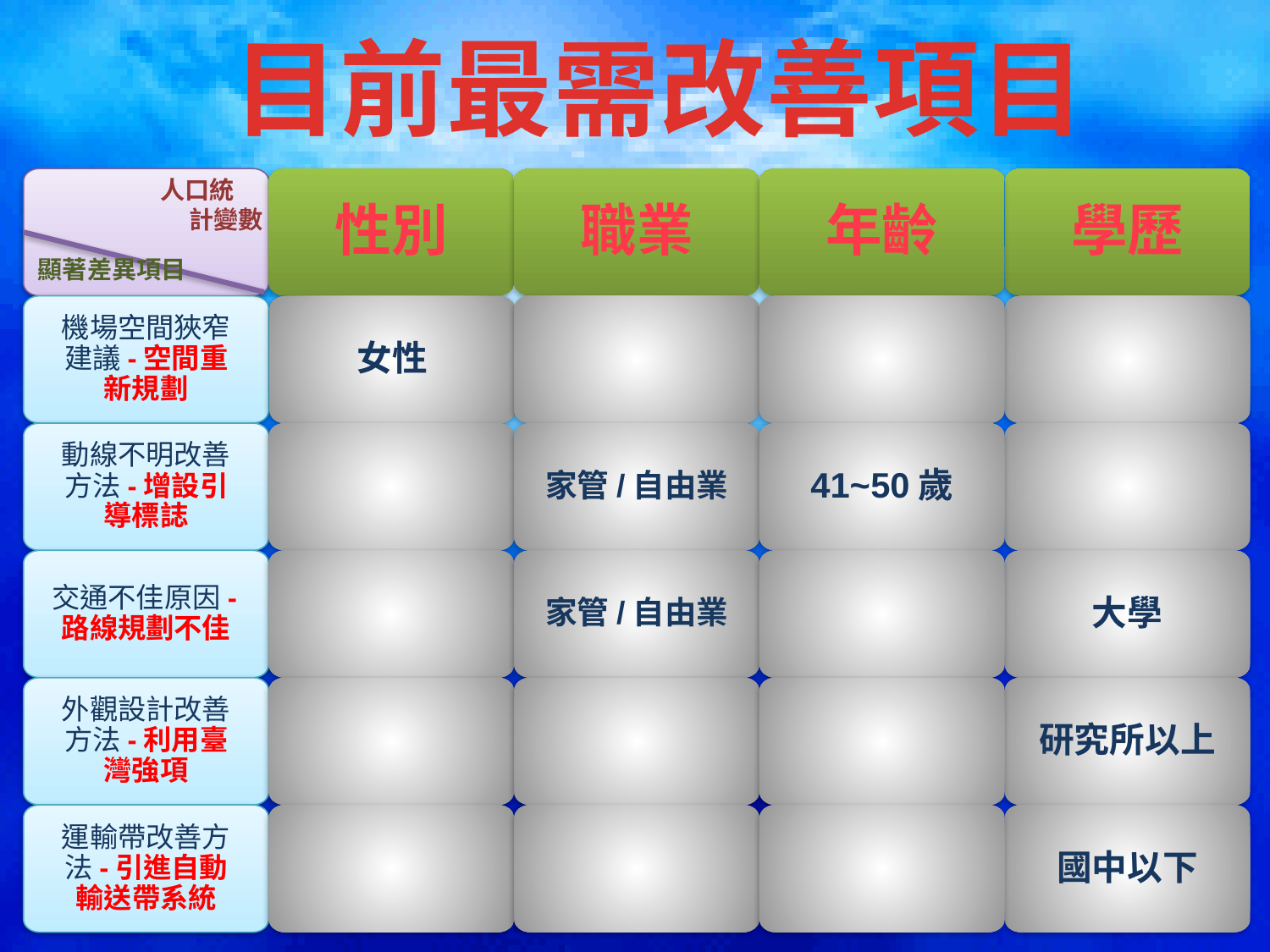

目前最需改善項目

人口統
    計變數
性別
職業
年齡
學歷
顯著差異項目
機場空間狹窄建議-空間重新規劃
女性

家管/自由業
41~50歲

家管/自由業

大學

研究所以上

國中以下

女性
動線不明改善方法-增設引導標誌

家管/自由業
41~50歲

交通不佳原因-路線規劃不佳

家管/自由業

大學
外觀設計改善方法-利用臺灣強項

研究所以上
運輸帶改善方法-引進自動輸送帶系統

國中以下